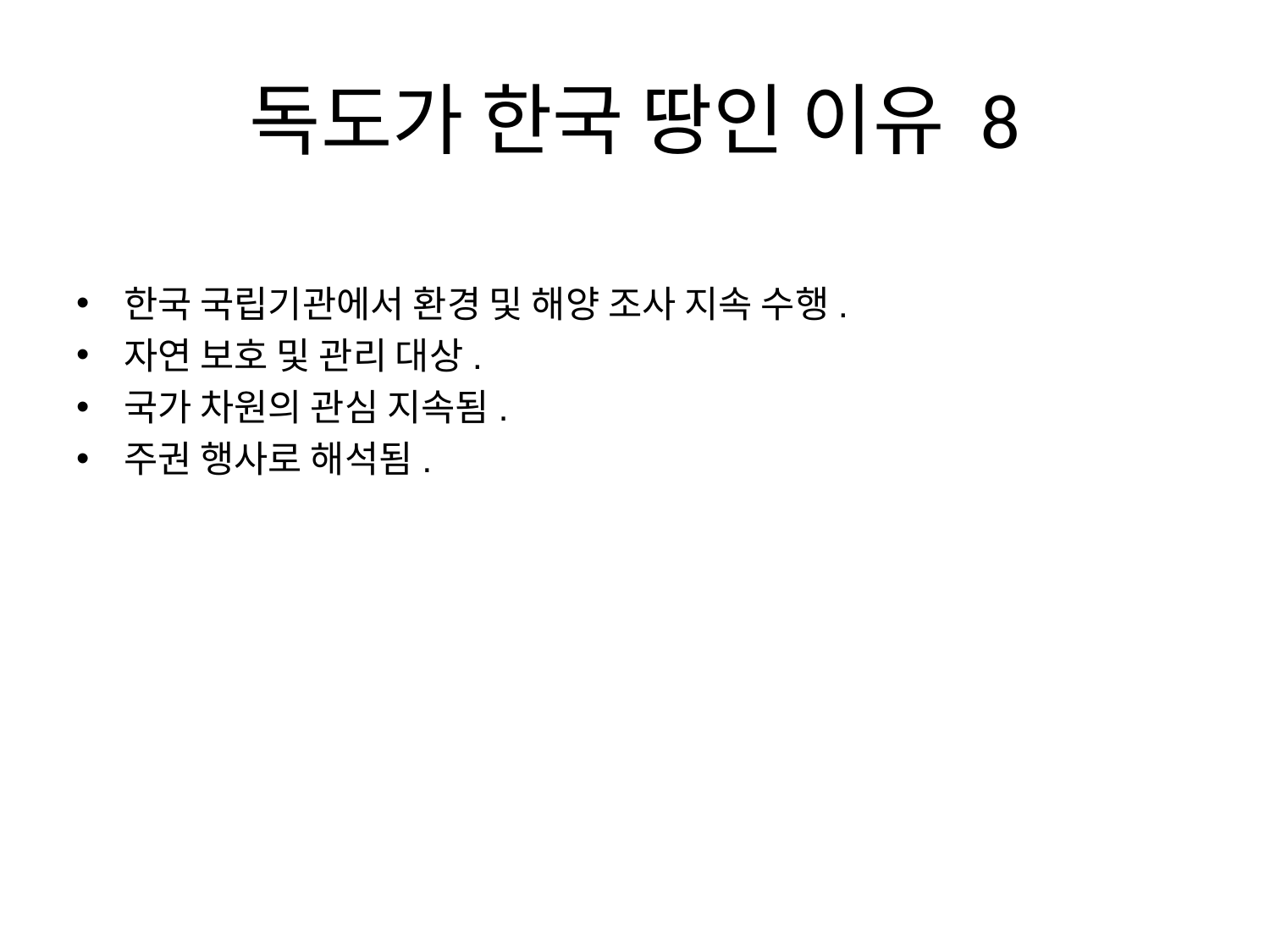

# 독도가 한국 땅인 이유 8

한국 국립기관에서 환경 및 해양 조사 지속 수행.
자연 보호 및 관리 대상.
국가 차원의 관심 지속됨.
주권 행사로 해석됨.